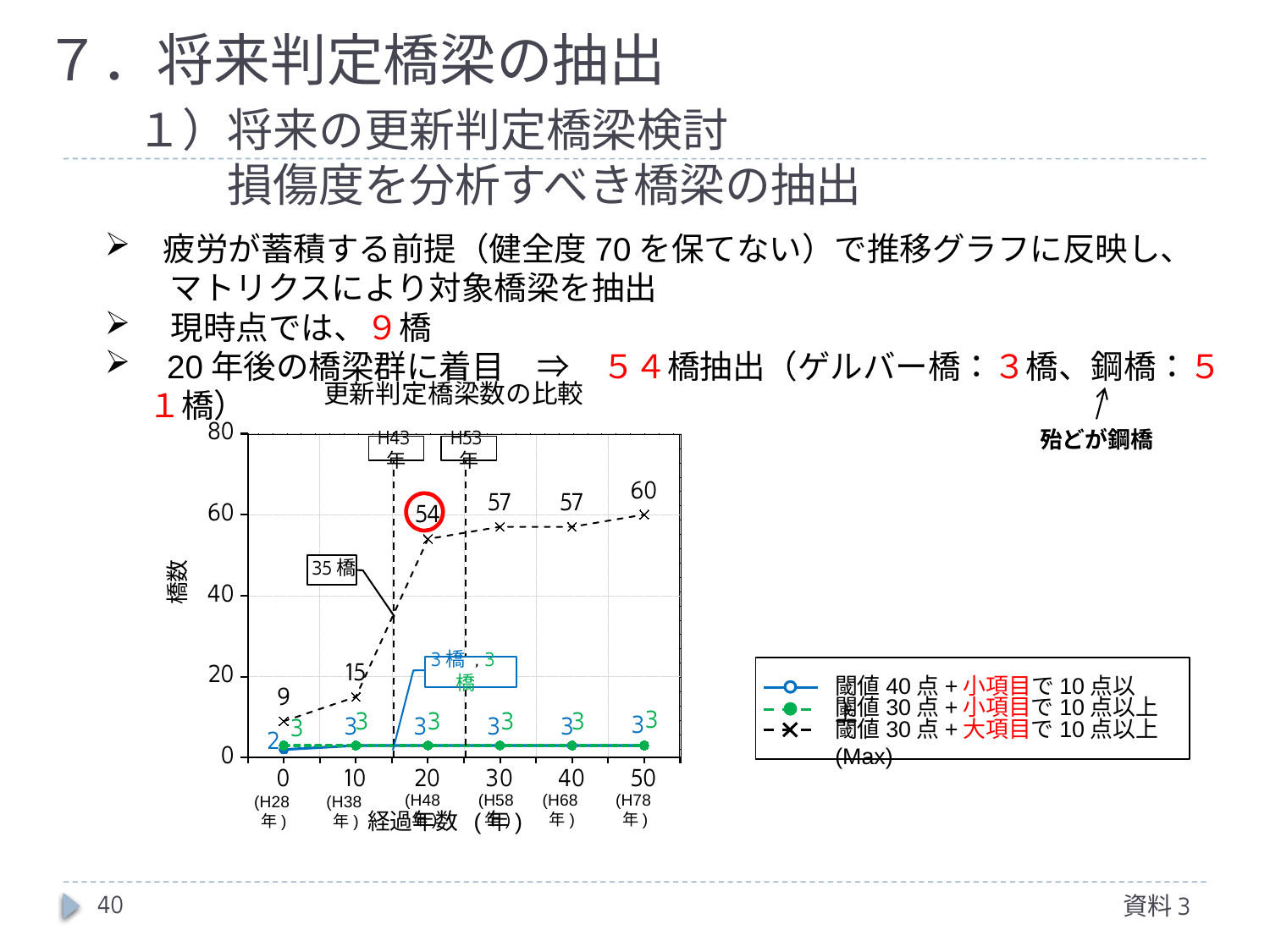

７．将来判定橋梁の抽出
　１）将来の更新判定橋梁検討
　　　損傷度を分析すべき橋梁の抽出
疲労が蓄積する前提（健全度70を保てない）で推移グラフに反映し、
　　マトリクスにより対象橋梁を抽出
  現時点では、９橋
  20年後の橋梁群に着目　⇒　５４橋抽出（ゲルバー橋：３橋、鋼橋：５１橋）

更新判定橋梁数の比較
殆どが鋼橋

### Chart

| Category | 閾値40点+各小項目10点以上 | 閾値30点+各小項目10点以上 | 閾値30点+各大項目10点以上(Max) |
|---|---|---|---|
| 0 | 2.0 | 3.0 | 9.0 |
| 10 | 3.0 | 3.0 | 15.0 |
| 20 | 3.0 | 3.0 | 54.0 |
| 30 | 3.0 | 3.0 | 57.0 |
| 40 | 3.0 | 3.0 | 57.0 |
| 50 | 3.0 | 3.0 | 60.0 |
H43年
H53年

35橋

橋数
3橋 , 3橋

閾値40点+小項目で10点以上

閾値30点+小項目で10点以上

閾値30点+大項目で10点以上(Max)
(H48年)
(H58年)
(H68年)
(H78年)
(H28年)
(H38年)
経過年数  (年)
40
資料3